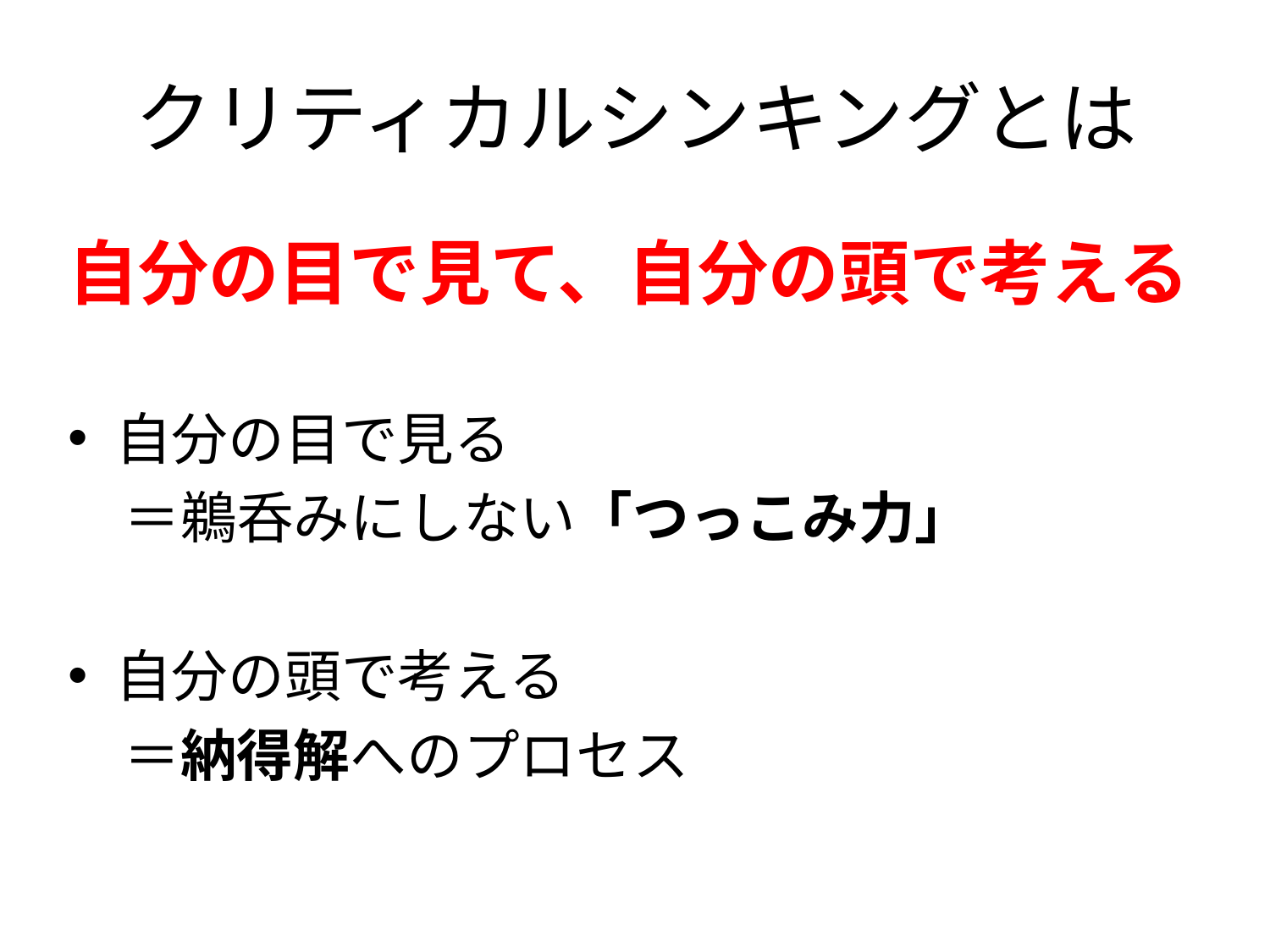

# クリティカルシンキングとは
自分の目で見て、自分の頭で考える

自分の目で見る
　＝鵜呑みにしない「つっこみ力」

自分の頭で考える
　＝納得解へのプロセス